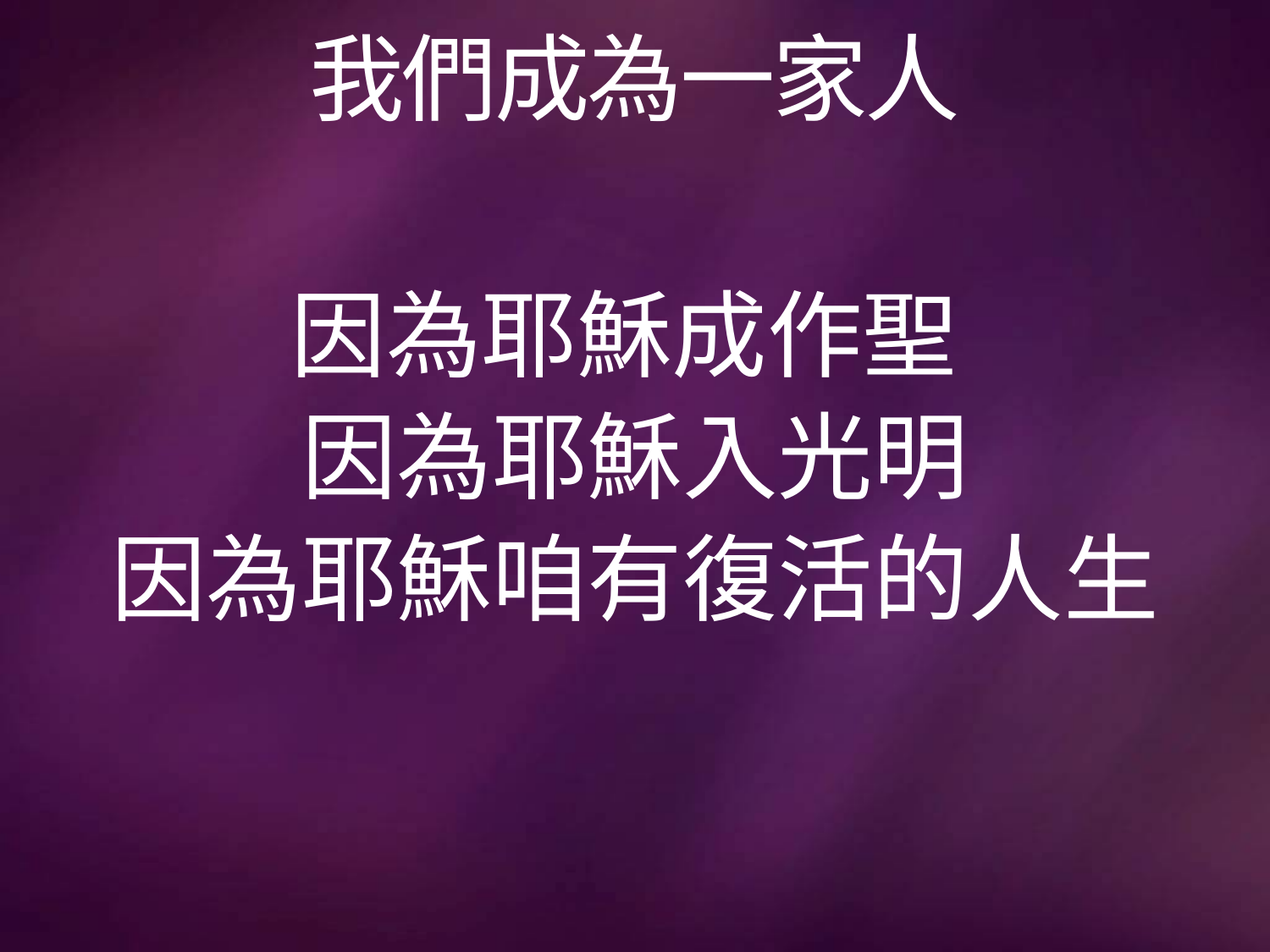

# 我們成為一家人
因為耶穌成作聖
因為耶穌入光明
因為耶穌咱有復活的人生